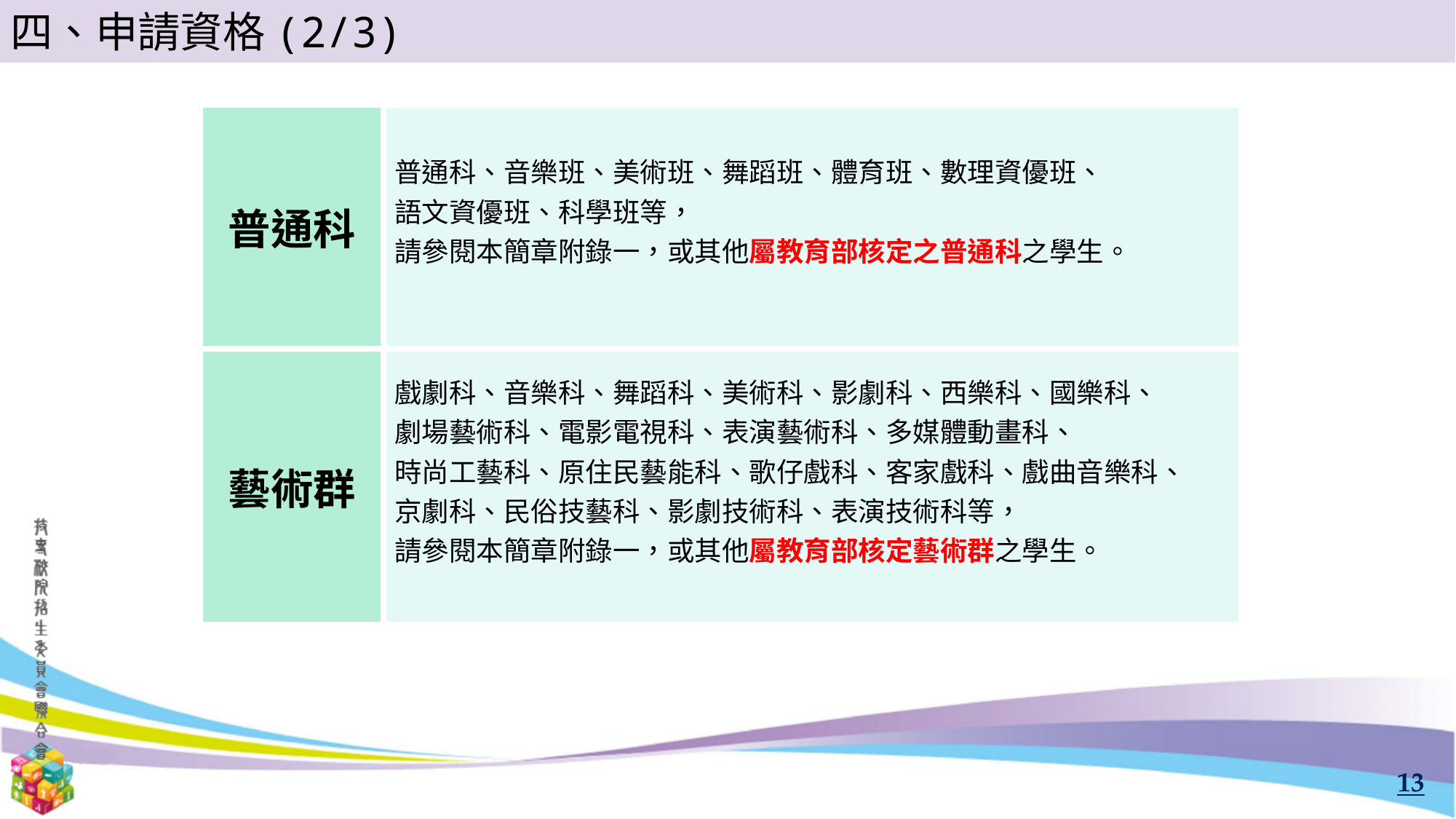

四、申請資格(2/3)
| 普通科 | 普通科、音樂班、美術班、舞蹈班、體育班、數理資優班、 語文資優班、科學班等， 請參閱本簡章附錄一，或其他屬教育部核定之普通科之學生。 |
| --- | --- |
| 藝術群 | 戲劇科、音樂科、舞蹈科、美術科、影劇科、西樂科、國樂科、 劇場藝術科、電影電視科、表演藝術科、多媒體動畫科、 時尚工藝科、原住民藝能科、歌仔戲科、客家戲科、戲曲音樂科、 京劇科、民俗技藝科、影劇技術科、表演技術科等， 請參閱本簡章附錄一，或其他屬教育部核定藝術群之學生。 |
13